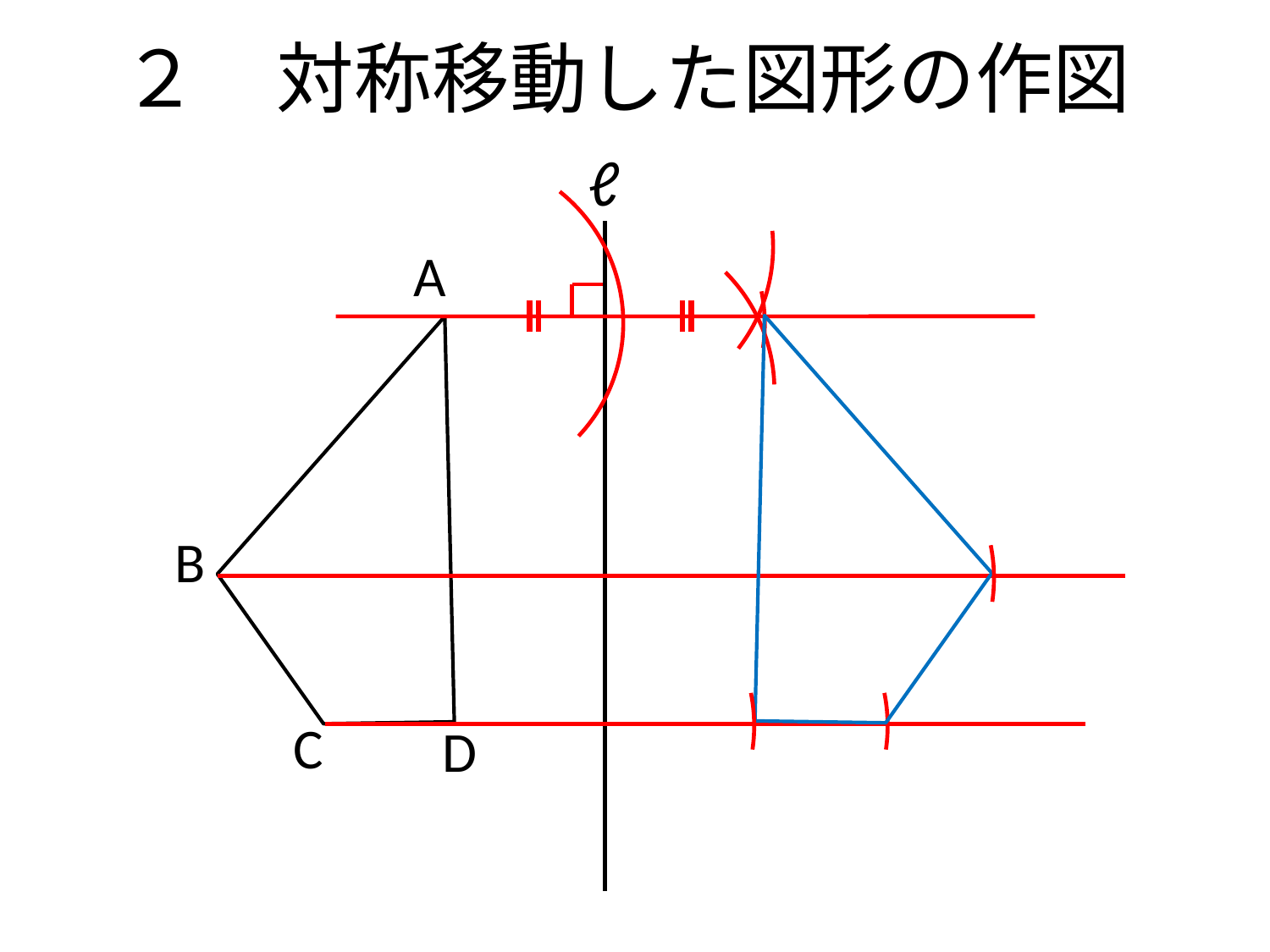

# ２　対称移動した図形の作図

ℓ

A

B

C
D